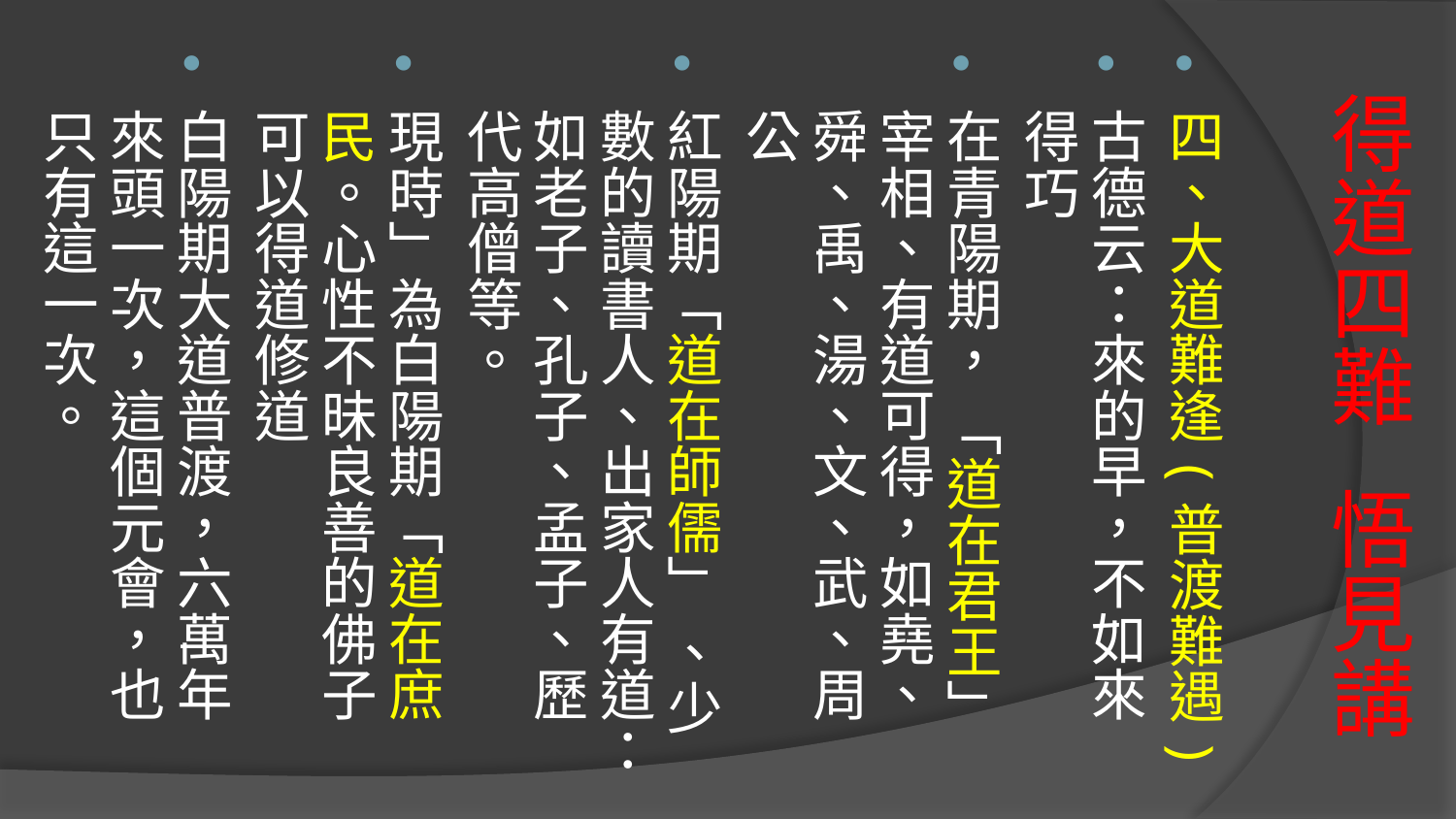

四、大道難逢(普渡難遇)
古德云：來的早，不如來得巧
在青陽期， 「道在君王」宰相、有道可得，如堯、舜、禹、湯、文、武、周公
紅陽期「道在師儒」 、少數的讀書人、出家人有道：如老子、孔子、孟子、歷代高僧等。
現時」為白陽期「道在庶民。心性不昧良善的佛子可以得道修道
白陽期大道普渡，六萬年來頭一次，這個元會，也只有這一次。
# 得道四難   悟見講